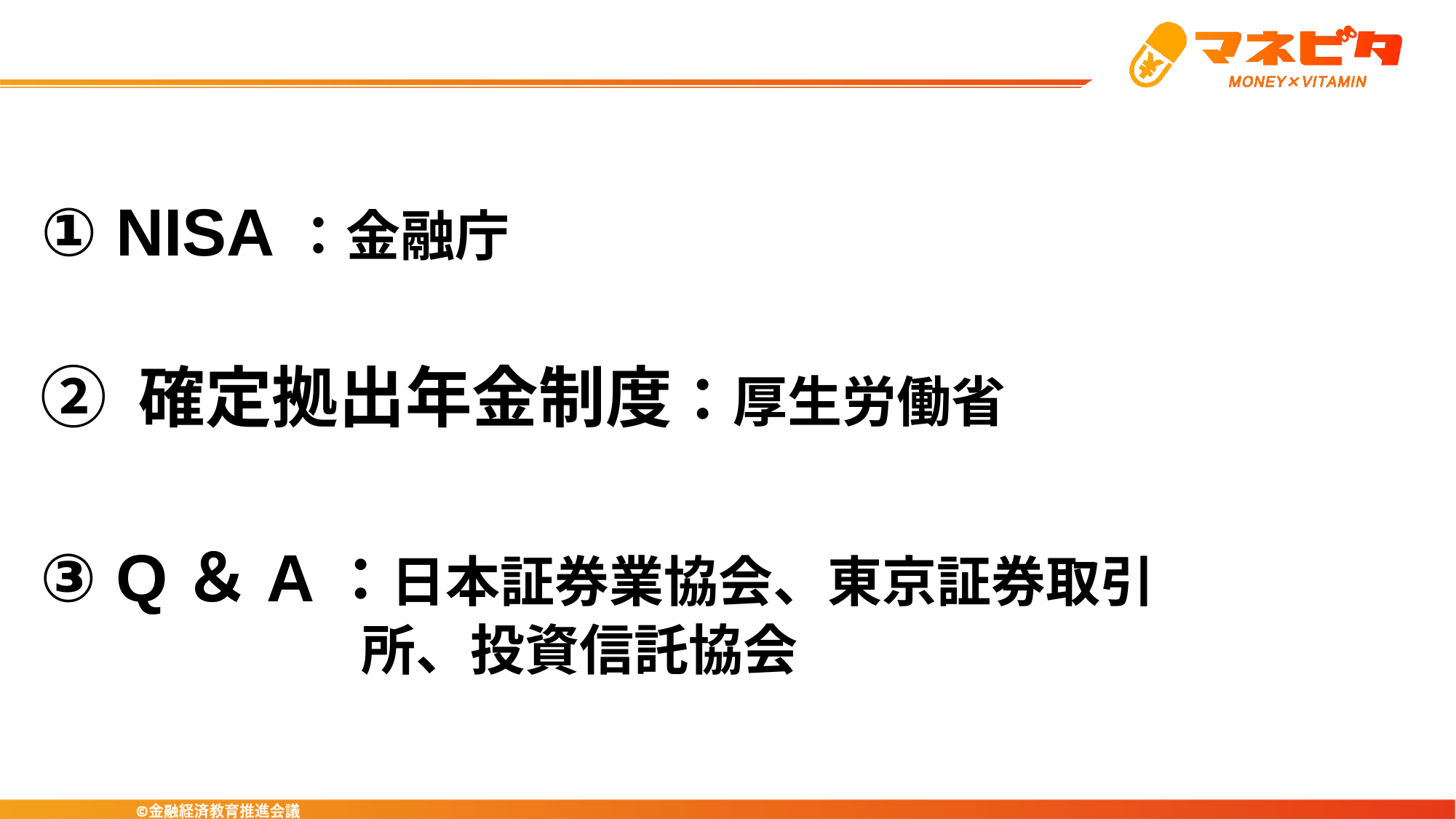

① NISA：金融庁
② 確定拠出年金制度：厚生労働省
③ Q＆A：日本証券業協会、東京証券取引所、投資信託協会